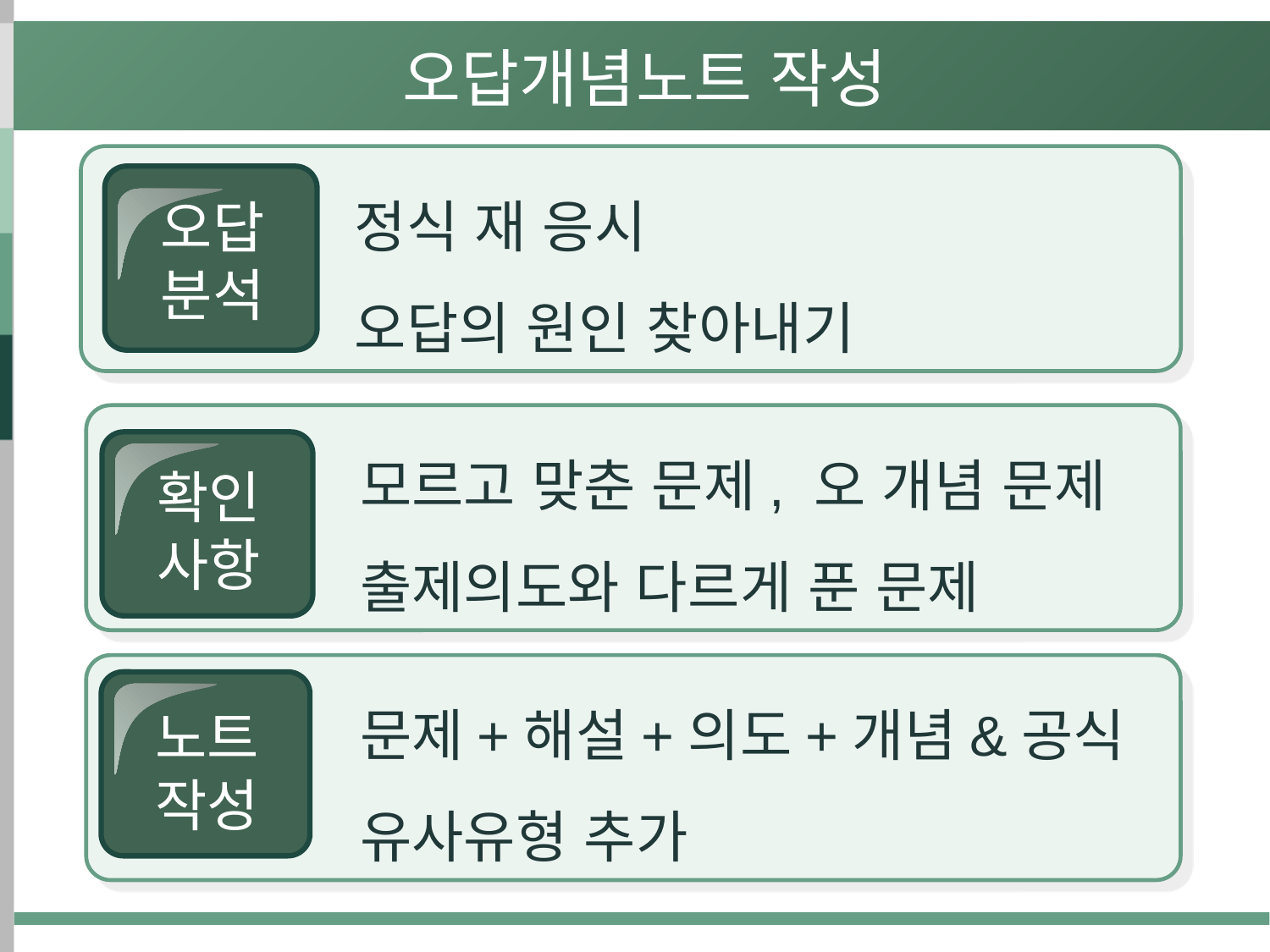

오답개념노트 작성
정식 재 응시
오답의 원인 찾아내기

오답
분석

모르고 맞춘 문제, 오 개념 문제
출제의도와 다르게 푼 문제

확인
사항
문제+해설+의도+개념&공식
유사유형 추가

노트
작성